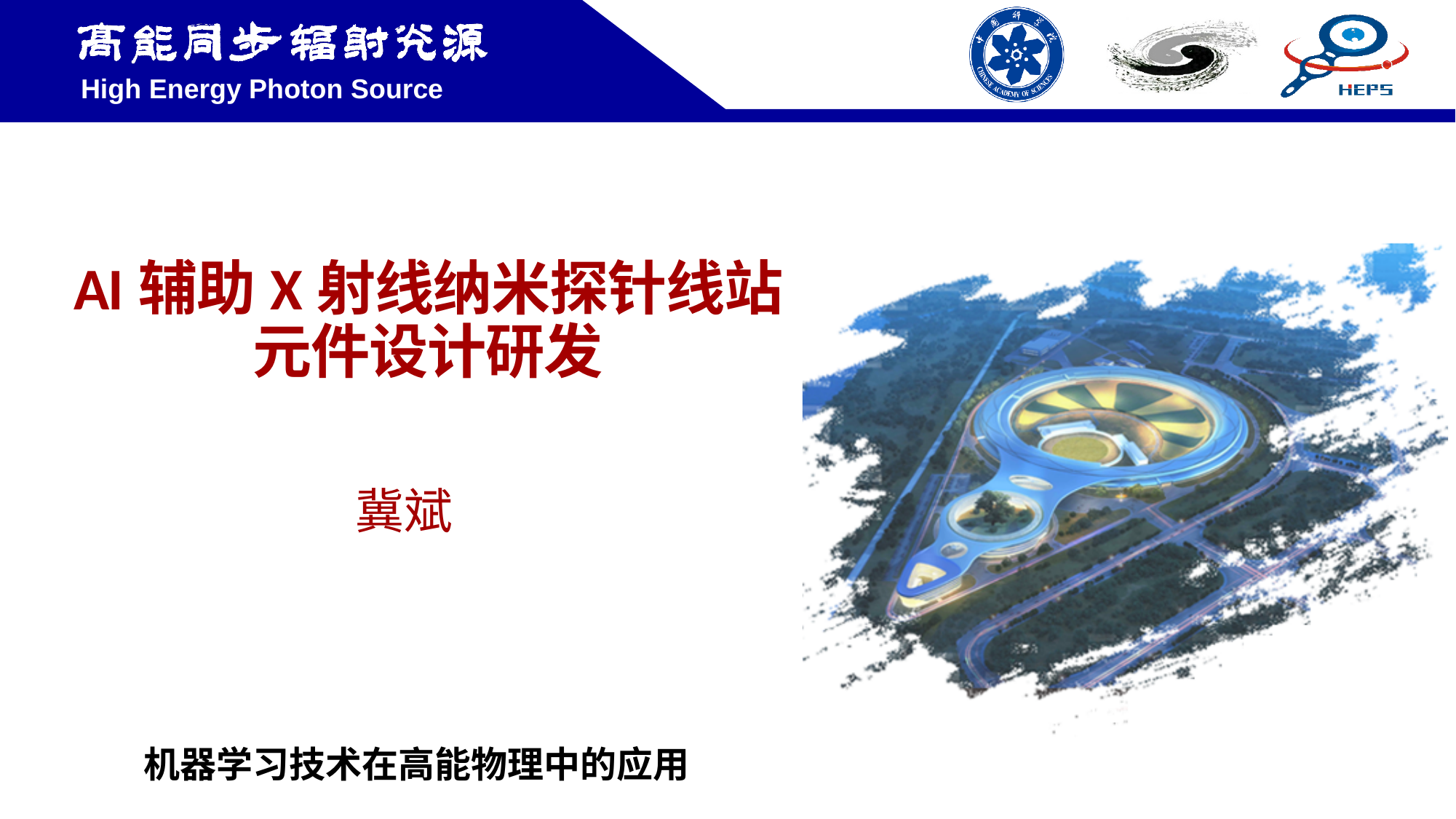

# AI辅助X射线纳米探针线站元件设计研发
冀斌
机器学习技术在高能物理中的应用